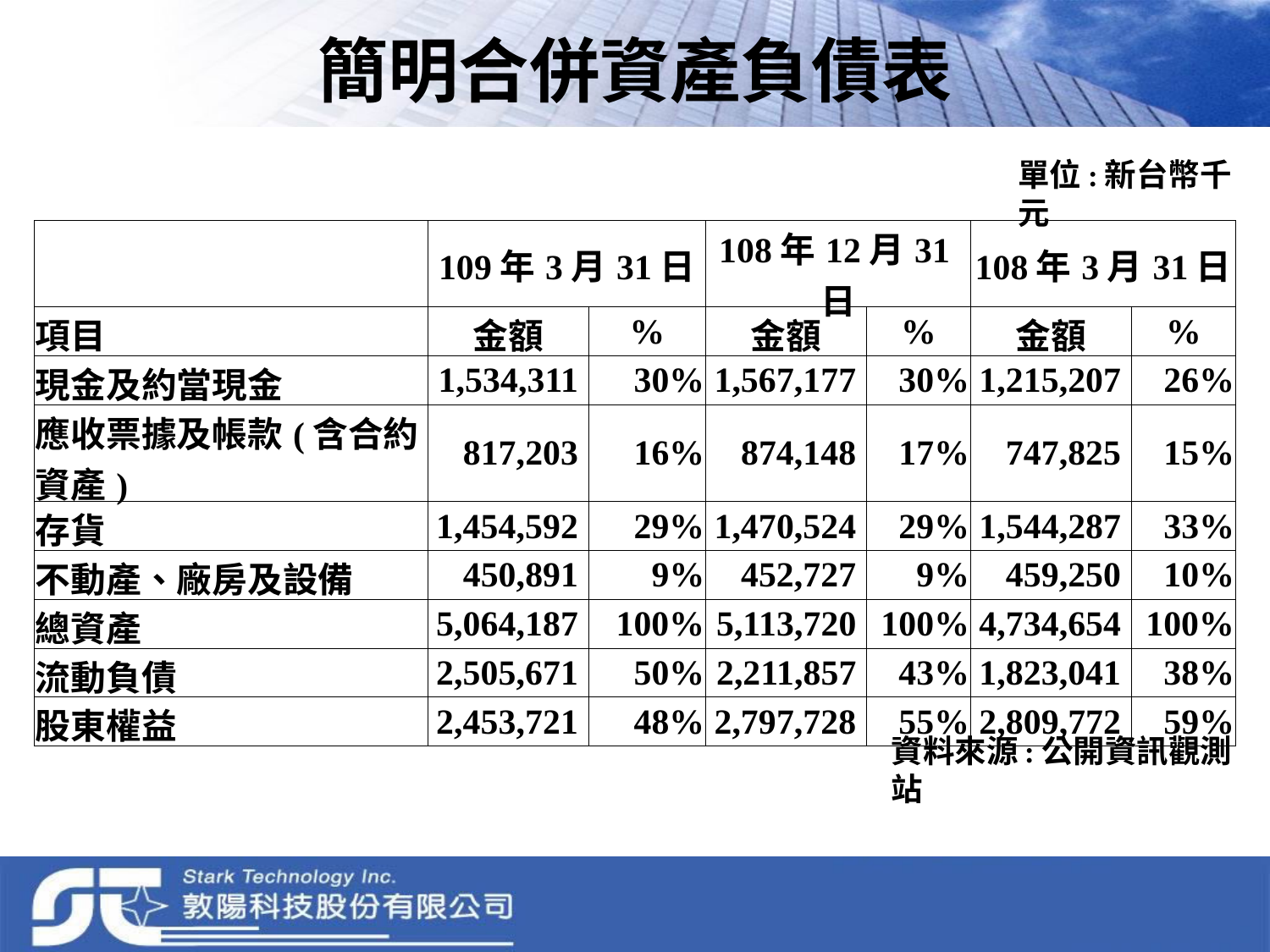

# 簡明合併資產負債表
單位:新台幣千元
|  | 109年3月31日 |  | 108年12月31日 |  | 108年3月31日 |  |
| --- | --- | --- | --- | --- | --- | --- |
| 項目 | 金額 | % | 金額 | % | 金額 | % |
| 現金及約當現金 | 1,534,311 | 30% | 1,567,177 | 30% | 1,215,207 | 26% |
| 應收票據及帳款(含合約資產) | 817,203 | 16% | 874,148 | 17% | 747,825 | 15% |
| 存貨 | 1,454,592 | 29% | 1,470,524 | 29% | 1,544,287 | 33% |
| 不動產、廠房及設備 | 450,891 | 9% | 452,727 | 9% | 459,250 | 10% |
| 總資產 | 5,064,187 | 100% | 5,113,720 | 100% | 4,734,654 | 100% |
| 流動負債 | 2,505,671 | 50% | 2,211,857 | 43% | 1,823,041 | 38% |
| 股東權益 | 2,453,721 | 48% | 2,797,728 | 55% | 2,809,772 | 59% |
資料來源:公開資訊觀測站